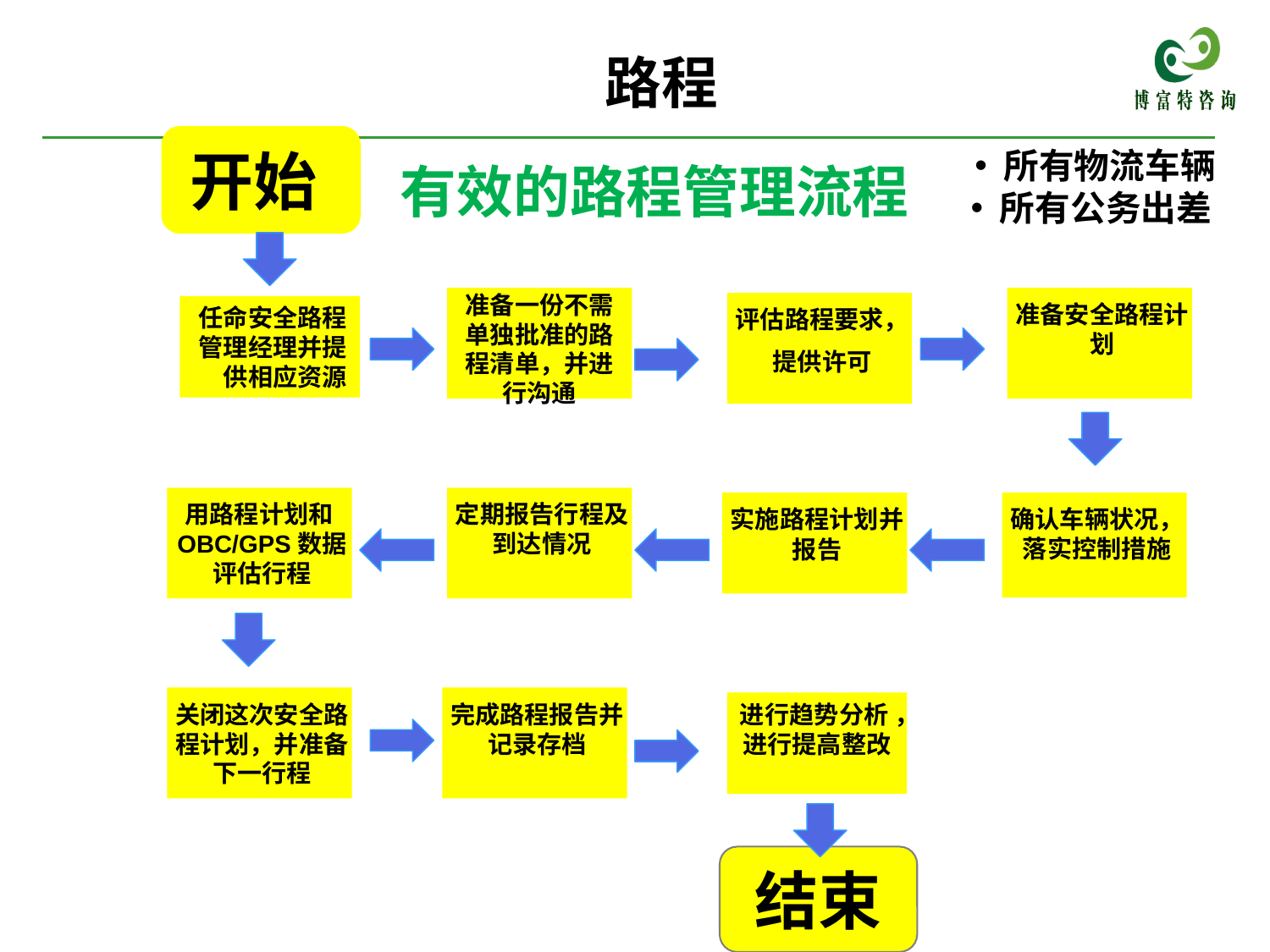

路程
开始
 所有物流车辆
 所有公务出差
# 有效的路程管理流程

准备一份不需单独批准的路程清单，并进行沟通
准备安全路程计划
评估路程要求，
提供许可
任命安全路程管理经理并提供相应资源

用路程计划和OBC/GPS数据评估行程
定期报告行程及到达情况
确认车辆状况，落实控制措施
实施路程计划并报告

关闭这次安全路程计划，并准备下一行程
完成路程报告并记录存档
进行趋势分析 ，进行提高整改

结束